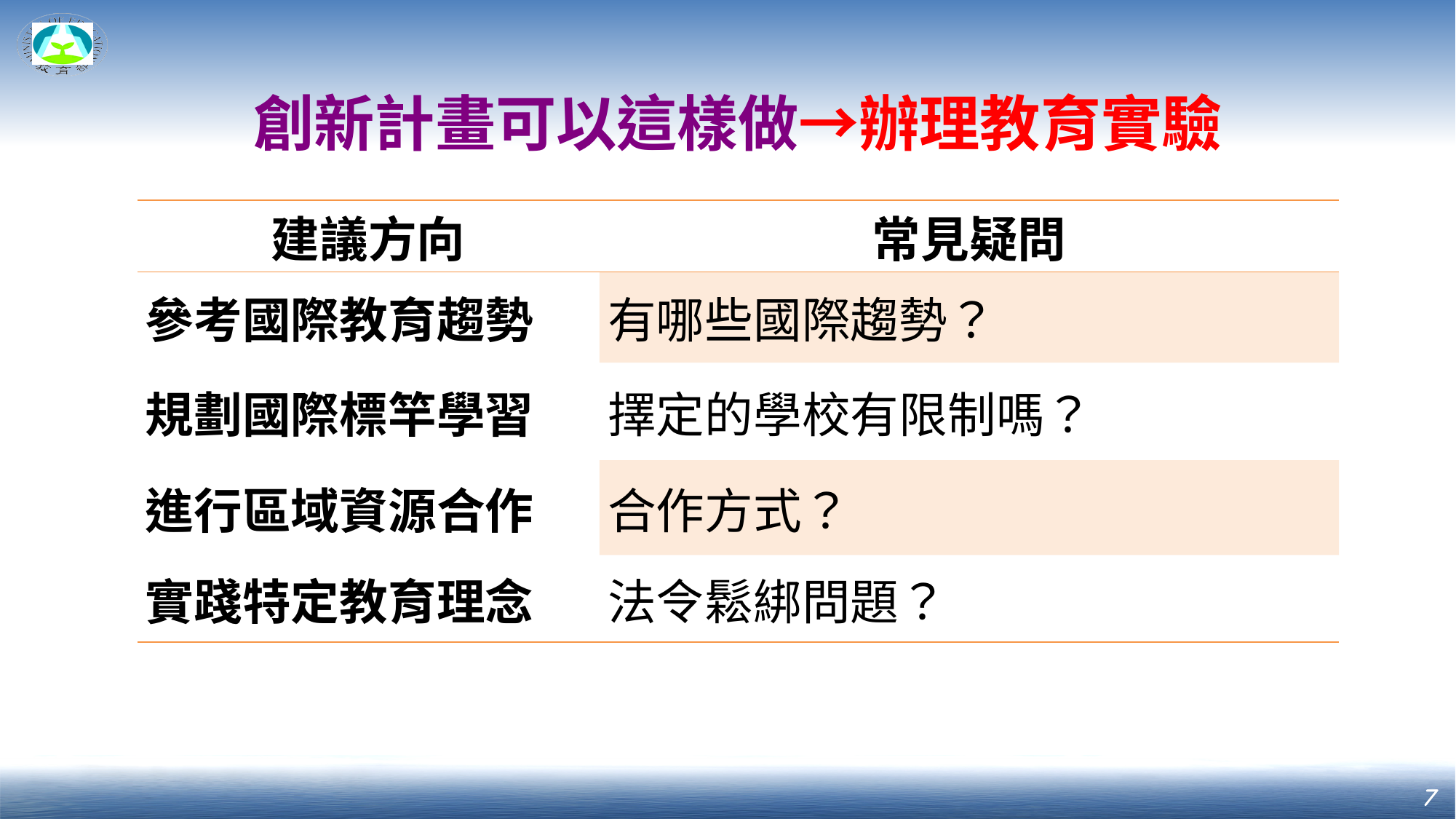

創新計畫可以這樣做→辦理教育實驗
| 建議方向 | 常見疑問 |
| --- | --- |
| 參考國際教育趨勢 | 有哪些國際趨勢？ |
| 規劃國際標竿學習 | 擇定的學校有限制嗎？ |
| 進行區域資源合作 | 合作方式？ |
| 實踐特定教育理念 | 法令鬆綁問題？ |